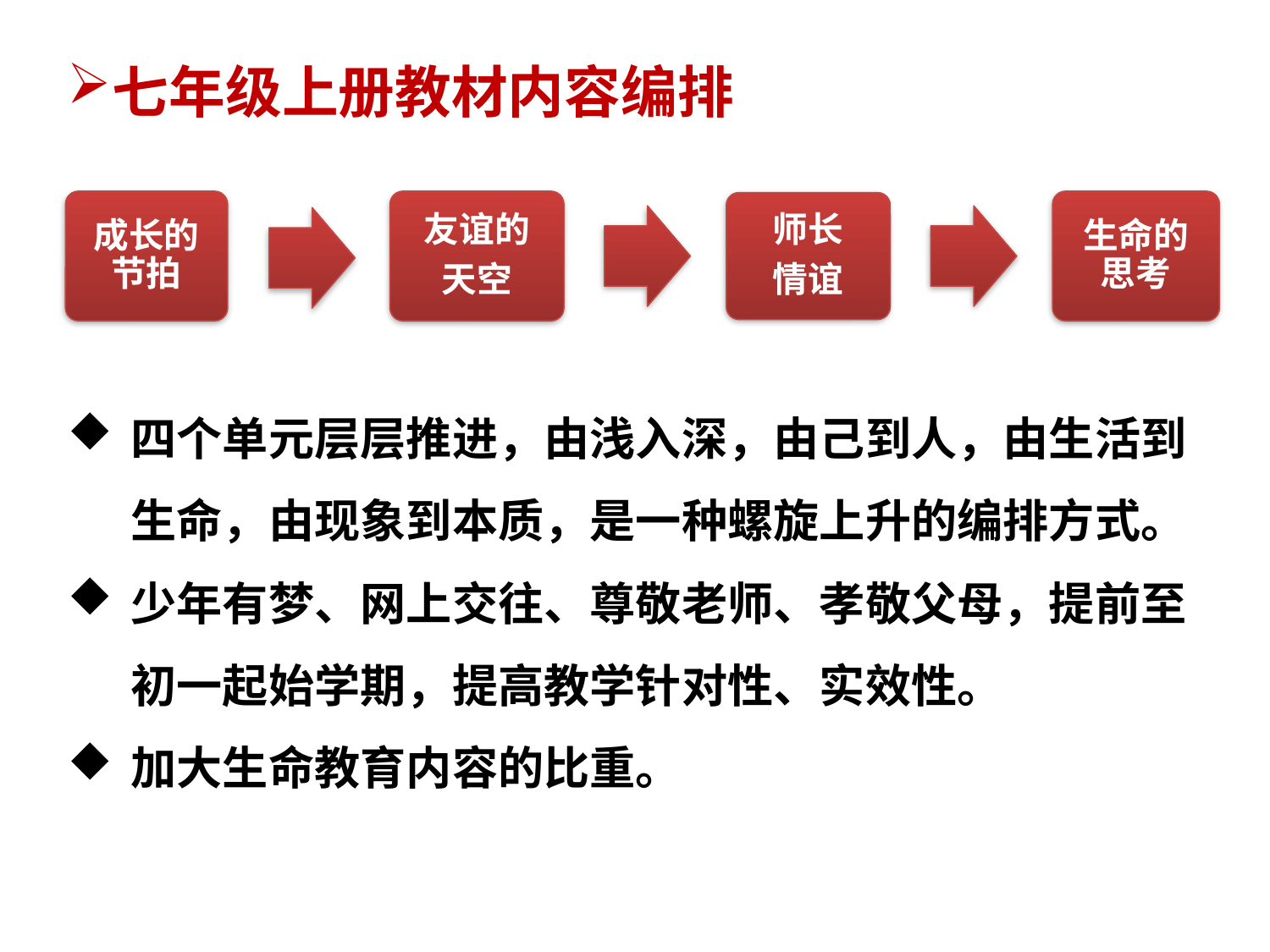

七年级上册教材内容编排
成长的节拍

友谊的
天空

师长
情谊

生命的思考
四个单元层层推进，由浅入深，由己到人，由生活到生命，由现象到本质，是一种螺旋上升的编排方式。
少年有梦、网上交往、尊敬老师、孝敬父母，提前至初一起始学期，提高教学针对性、实效性。
加大生命教育内容的比重。